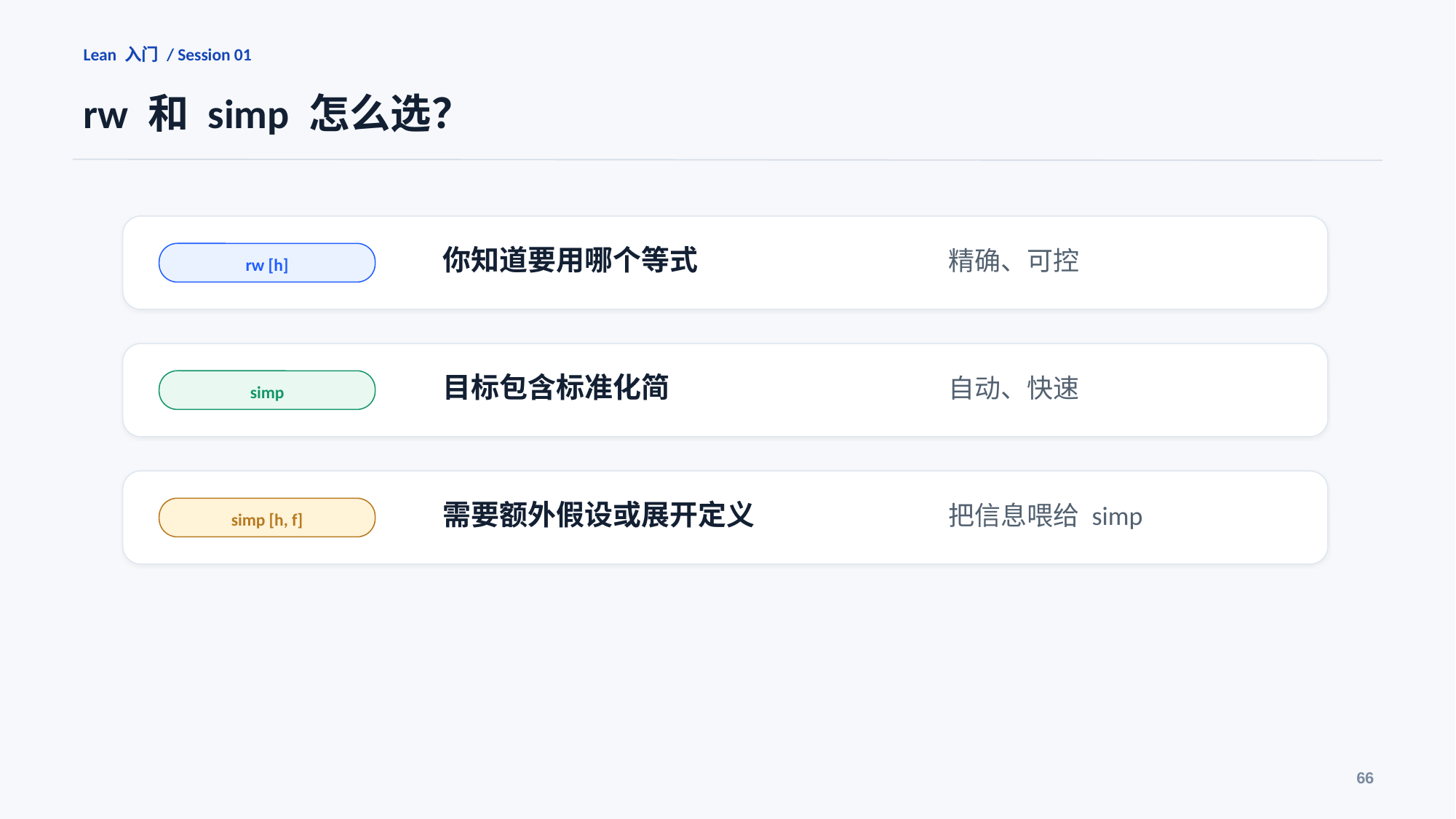

Lean 入门 / Session 01
rw 和 simp 怎么选？

你知道要用哪个等式
精确、可控
rw [h]

目标包含标准化简
自动、快速
simp

需要额外假设或展开定义
把信息喂给 simp
simp [h, f]
66